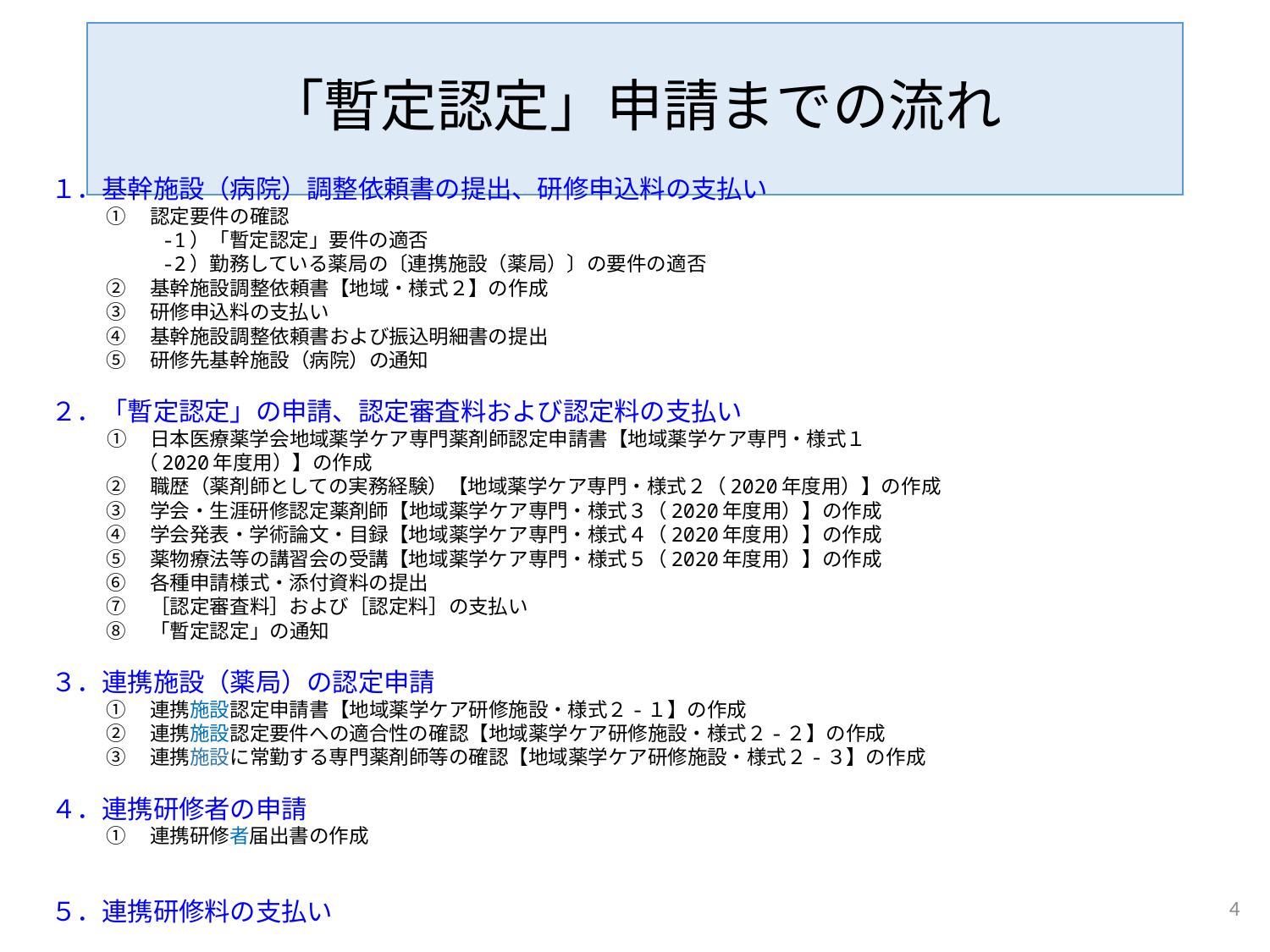

# 「暫定認定」申請までの流れ
１．基幹施設（病院）調整依頼書の提出、研修申込料の支払い
①　認定要件の確認
-1）「暫定認定」要件の適否
-2）勤務している薬局の〔連携施設（薬局）〕の要件の適否
②　基幹施設調整依頼書【地域・様式２】の作成
③　研修申込料の支払い
④　基幹施設調整依頼書および振込明細書の提出
⑤　研修先基幹施設（病院）の通知

２．「暫定認定」の申請、認定審査料および認定料の支払い
①　日本医療薬学会地域薬学ケア専門薬剤師認定申請書【地域薬学ケア専門・様式１
（2020年度用）】の作成
②　職歴（薬剤師としての実務経験）【地域薬学ケア専門・様式２（2020年度用）】の作成
③　学会・生涯研修認定薬剤師【地域薬学ケア専門・様式３（2020年度用）】の作成
④　学会発表・学術論文・目録【地域薬学ケア専門・様式４（2020年度用）】の作成
⑤　薬物療法等の講習会の受講【地域薬学ケア専門・様式５（2020年度用）】の作成
⑥　各種申請様式・添付資料の提出
⑦　［認定審査料］および［認定料］の支払い
⑧　「暫定認定」の通知

３．連携施設（薬局）の認定申請
①　連携施設認定申請書【地域薬学ケア研修施設・様式２-１】の作成
②　連携施設認定要件への適合性の確認【地域薬学ケア研修施設・様式２-２】の作成
③　連携施設に常勤する専門薬剤師等の確認【地域薬学ケア研修施設・様式２-３】の作成

４．連携研修者の申請
①　連携研修者届出書の作成

５．連携研修料の支払い

4